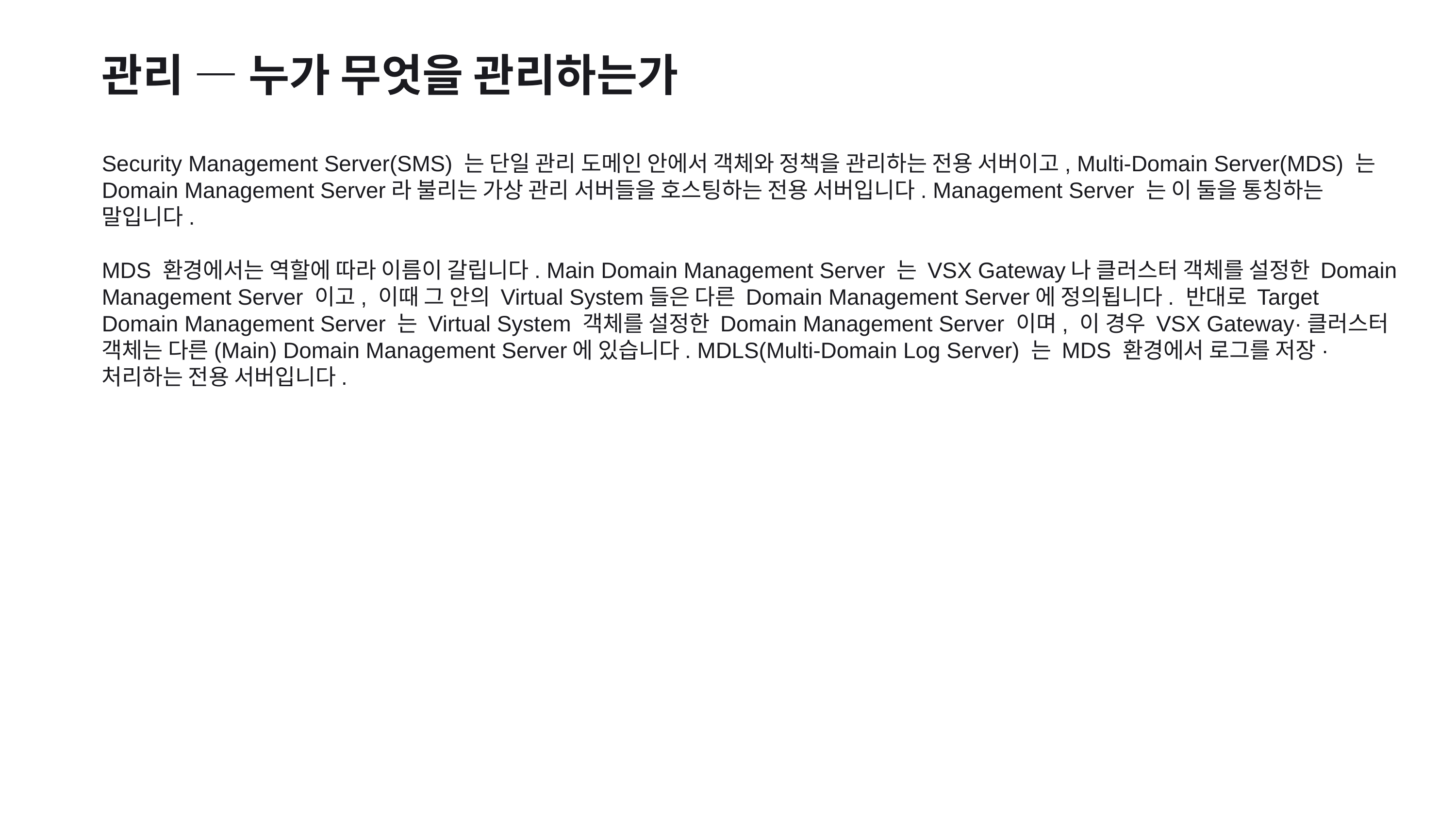

관리 — 누가 무엇을 관리하는가
Security Management Server(SMS) 는 단일 관리 도메인 안에서 객체와 정책을 관리하는 전용 서버이고, Multi-Domain Server(MDS) 는 Domain Management Server라 불리는 가상 관리 서버들을 호스팅하는 전용 서버입니다. Management Server 는 이 둘을 통칭하는 말입니다.

MDS 환경에서는 역할에 따라 이름이 갈립니다. Main Domain Management Server 는 VSX Gateway나 클러스터 객체를 설정한 Domain Management Server 이고, 이때 그 안의 Virtual System들은 다른 Domain Management Server에 정의됩니다. 반대로 Target Domain Management Server 는 Virtual System 객체를 설정한 Domain Management Server 이며, 이 경우 VSX Gateway·클러스터 객체는 다른(Main) Domain Management Server에 있습니다. MDLS(Multi-Domain Log Server) 는 MDS 환경에서 로그를 저장·처리하는 전용 서버입니다.